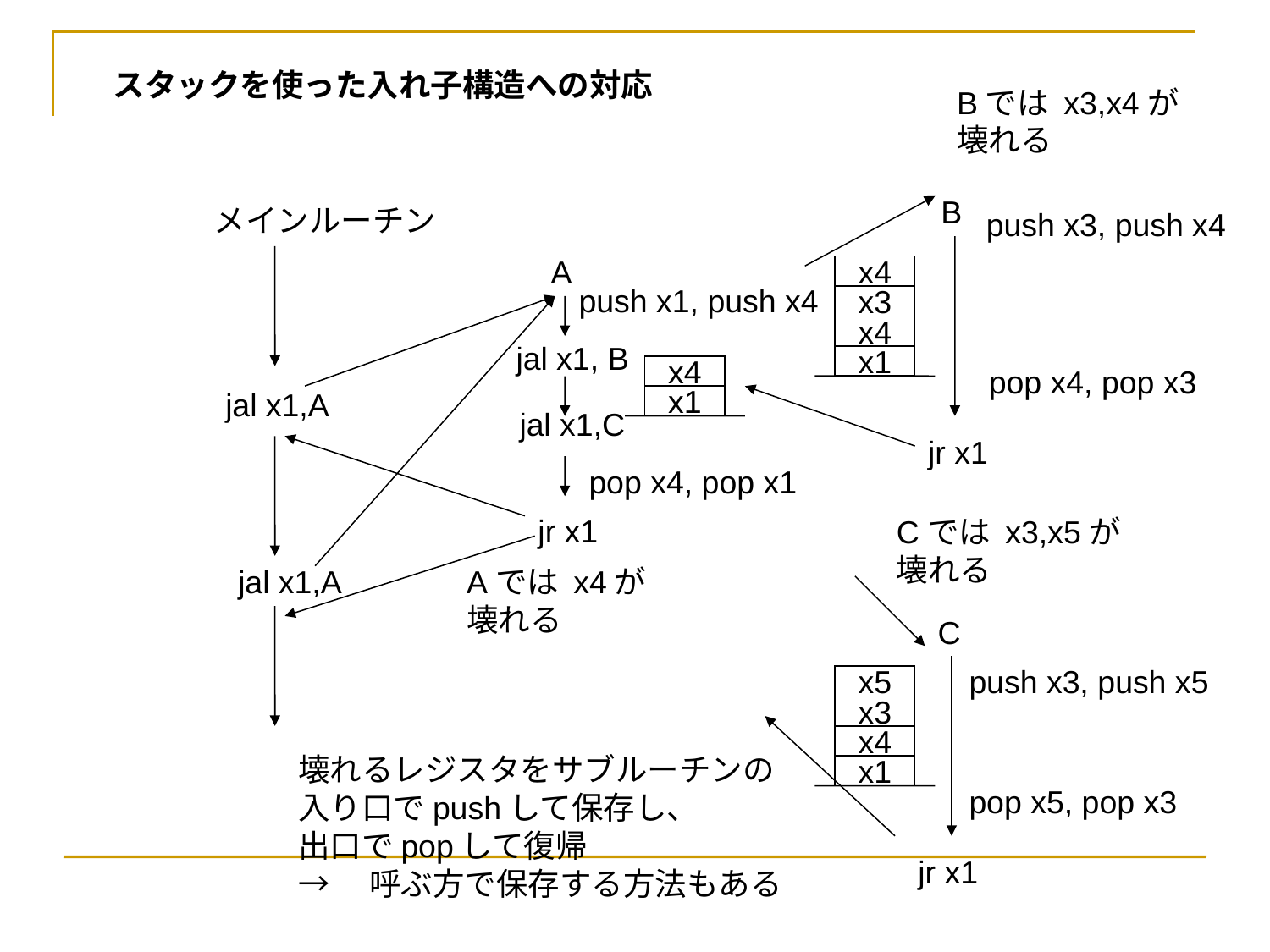

スタックを使った入れ子構造への対応
Bでは x3,x4が
壊れる
B

メインルーチン

push x3, push x4

A

x4
push x1, push x4
x3

x4
jal x1, B
x1
x4
pop x4, pop x3

jal x1,A
x1

jal x1,C

jr x1

pop x4, pop x1

jr x1
Cでは x3,x5が
壊れる

jal x1,A
Aでは x4が
壊れる

C

push x3, push x5

x5
x3

x4
壊れるレジスタをサブルーチンの
入り口でpushして保存し、
出口でpopして復帰
→　呼ぶ方で保存する方法もある
x1
pop x5, pop x3

jr x1